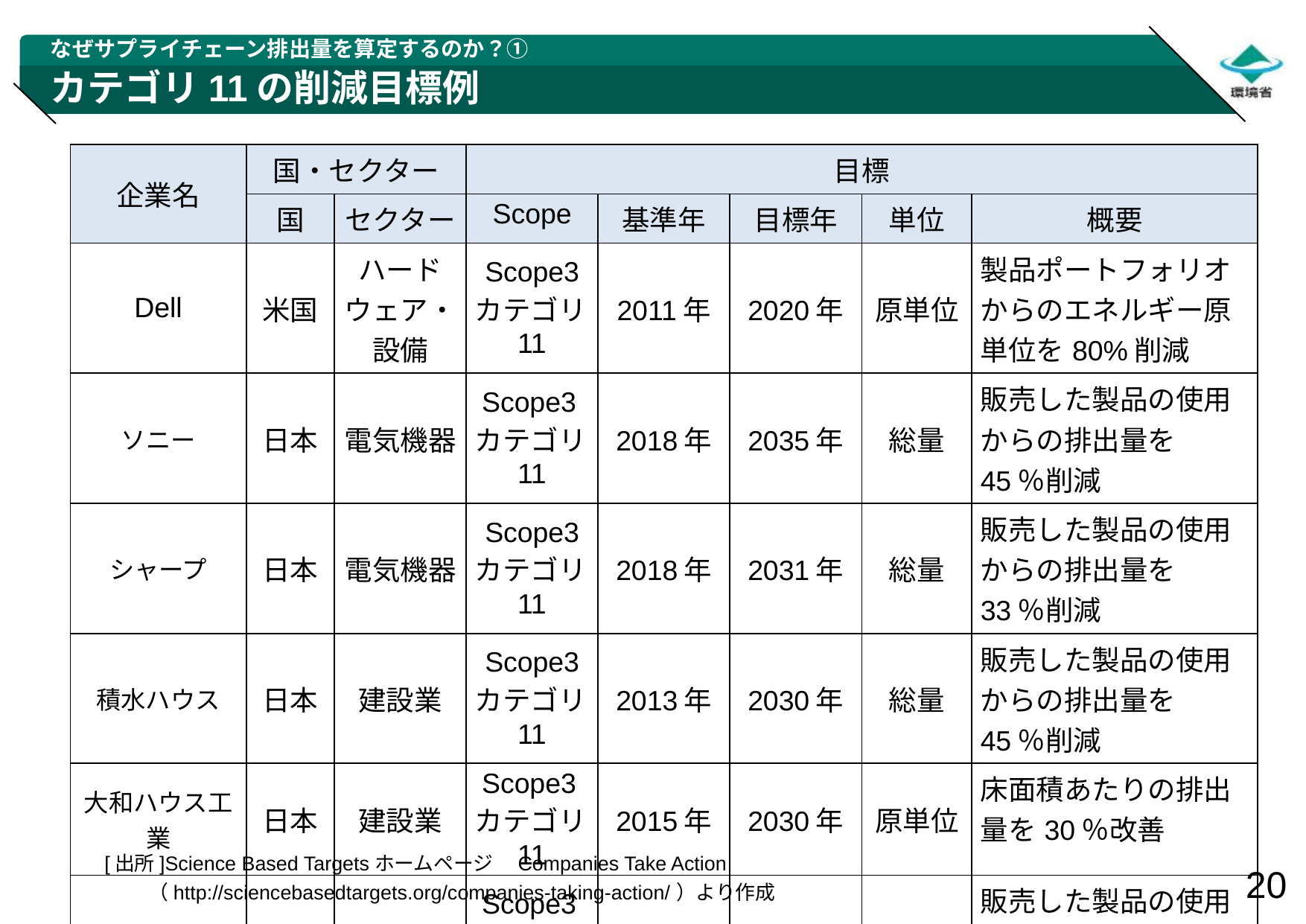

なぜサプライチェーン排出量を算定するのか？①
# カテゴリ11の削減目標例
| 企業名 | 国・セクター |  | 目標 |  |  |  |  |
| --- | --- | --- | --- | --- | --- | --- | --- |
|  | 国 | セクター | Scope | 基準年 | 目標年 | 単位 | 概要 |
| Dell | 米国 | ハードウェア・設備 | Scope3 カテゴリ11 | 2011年 | 2020年 | 原単位 | 製品ポートフォリオからのエネルギー原単位を80%削減 |
| ソニー | 日本 | 電気機器 | Scope3カテゴリ11 | 2018年 | 2035年 | 総量 | 販売した製品の使用からの排出量を45％削減 |
| シャープ | 日本 | 電気機器 | Scope3 カテゴリ11 | 2018年 | 2031年 | 総量 | 販売した製品の使用からの排出量を33％削減 |
| 積水ハウス | 日本 | 建設業 | Scope3 カテゴリ11 | 2013年 | 2030年 | 総量 | 販売した製品の使用からの排出量を45％削減 |
| 大和ハウス工業 | 日本 | 建設業 | Scope3カテゴリ11 | 2015年 | 2030年 | 原単位 | 床面積あたりの排出量を30％改善 |
| 東京建物 | 日本 | 不動産業 | Scope3カテゴリ11 | 2019年 | 2030年 | 総量 | 販売した製品の使用からの排出量を40％改善 |
| 日産自動車 | 日本 | 輸送用機器 | Scope3カテゴリ11 | 2018年 | 2030年 | 原単位 | 車両キロ当たりの排出量を32.5%改善 |
[出所]Science Based Targetsホームページ　Companies Take Action　（http://sciencebasedtargets.org/companies-taking-action/）より作成